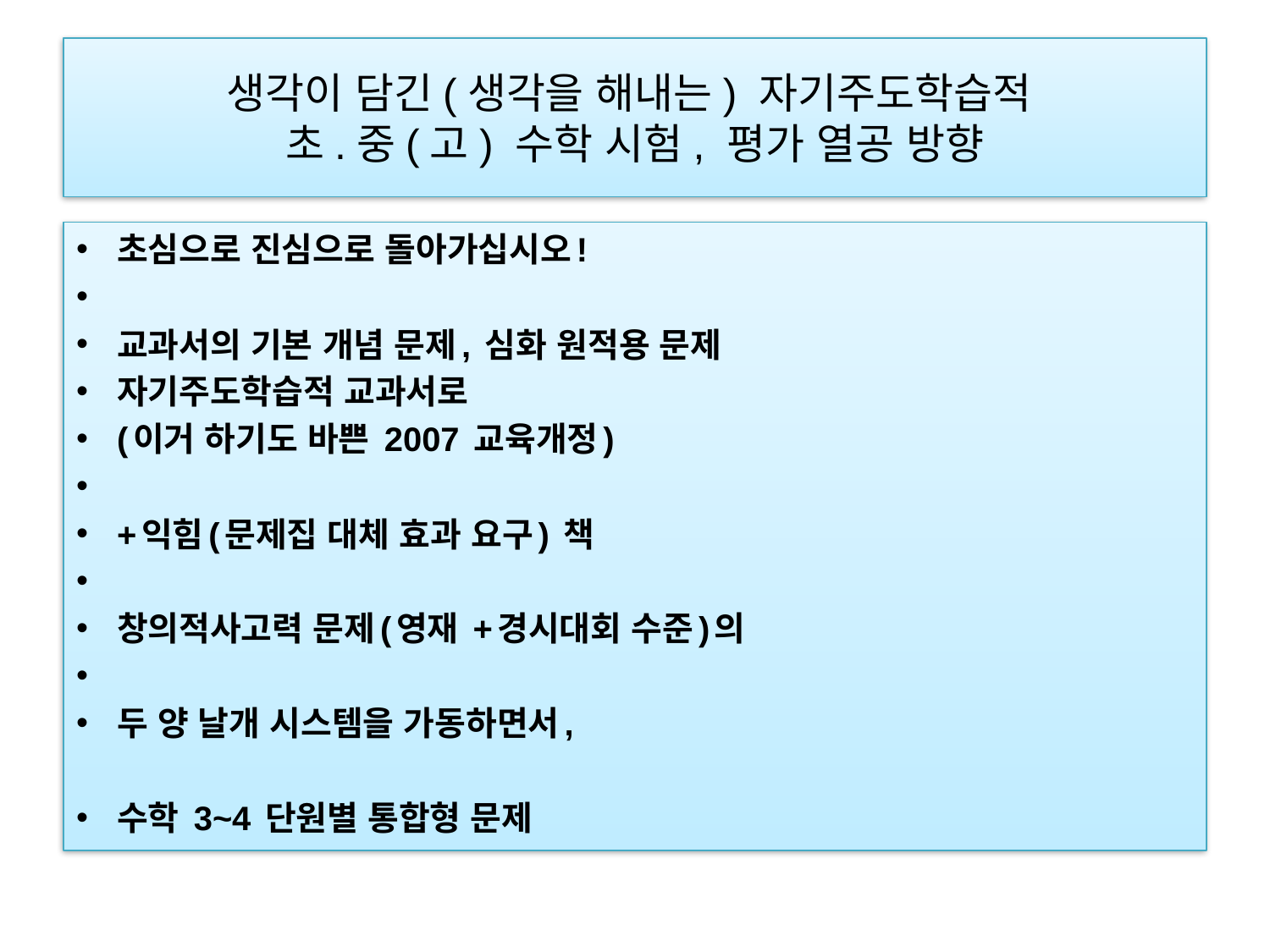

# 생각이 담긴(생각을 해내는) 자기주도학습적 초.중(고) 수학 시험, 평가 열공 방향
초심으로 진심으로 돌아가십시오!

교과서의 기본 개념 문제, 심화 원적용 문제
자기주도학습적 교과서로
(이거 하기도 바쁜 2007 교육개정)

+익힘(문제집 대체 효과 요구) 책

창의적사고력 문제(영재 +경시대회 수준)의

두 양 날개 시스템을 가동하면서,

수학 3~4 단원별 통합형 문제